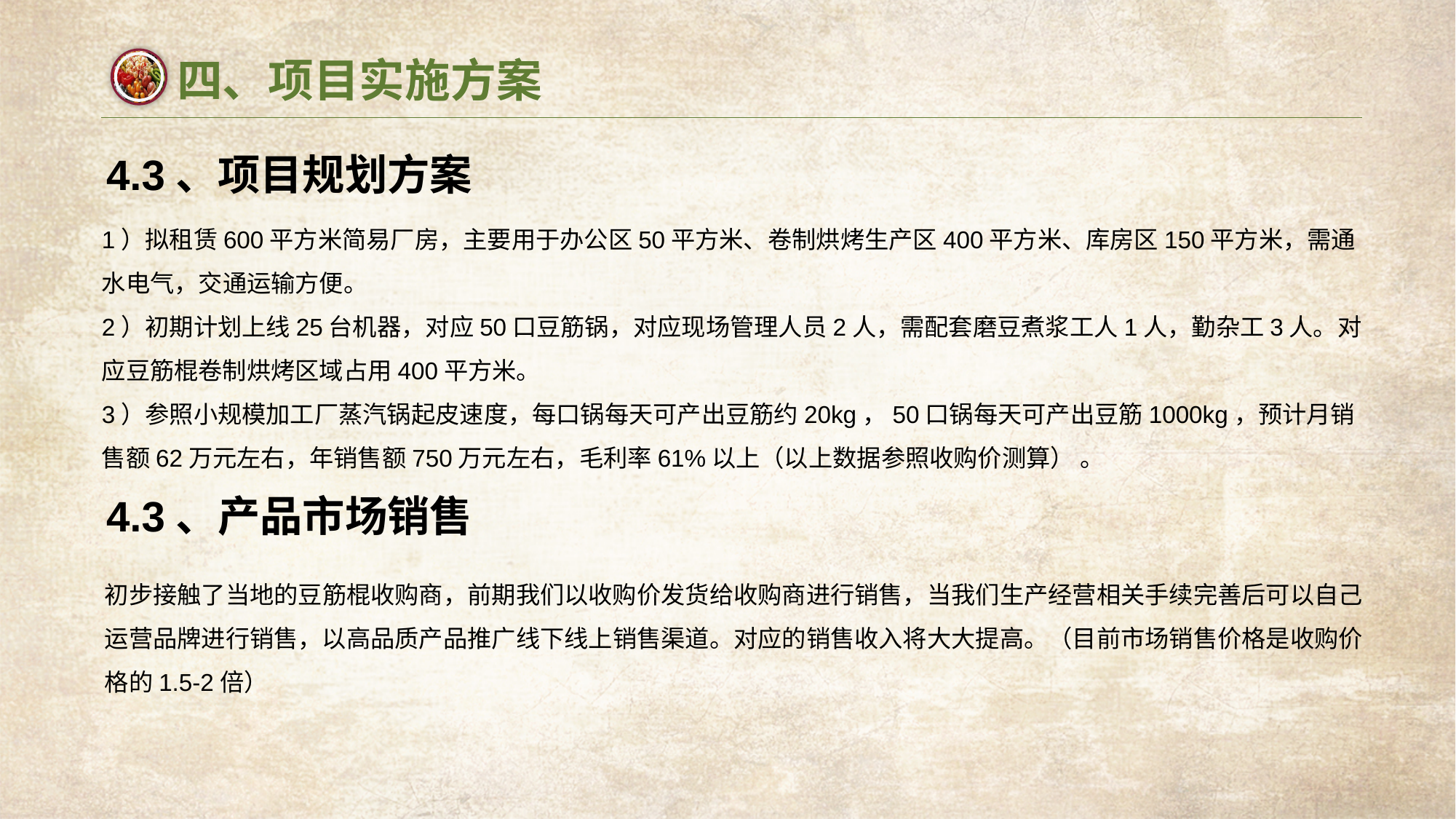

四、项目实施方案

4.3、项目规划方案
1）拟租赁600平方米简易厂房，主要用于办公区50平方米、卷制烘烤生产区400平方米、库房区150平方米，需通水电气，交通运输方便。
2）初期计划上线25台机器，对应50口豆筋锅，对应现场管理人员2人，需配套磨豆煮浆工人1人，勤杂工3人。对应豆筋棍卷制烘烤区域占用400平方米。
3）参照小规模加工厂蒸汽锅起皮速度，每口锅每天可产出豆筋约20kg，50口锅每天可产出豆筋1000kg，预计月销售额62万元左右，年销售额750万元左右，毛利率61%以上（以上数据参照收购价测算） 。

4.3、产品市场销售
初步接触了当地的豆筋棍收购商，前期我们以收购价发货给收购商进行销售，当我们生产经营相关手续完善后可以自己运营品牌进行销售，以高品质产品推广线下线上销售渠道。对应的销售收入将大大提高。（目前市场销售价格是收购价格的1.5-2倍）